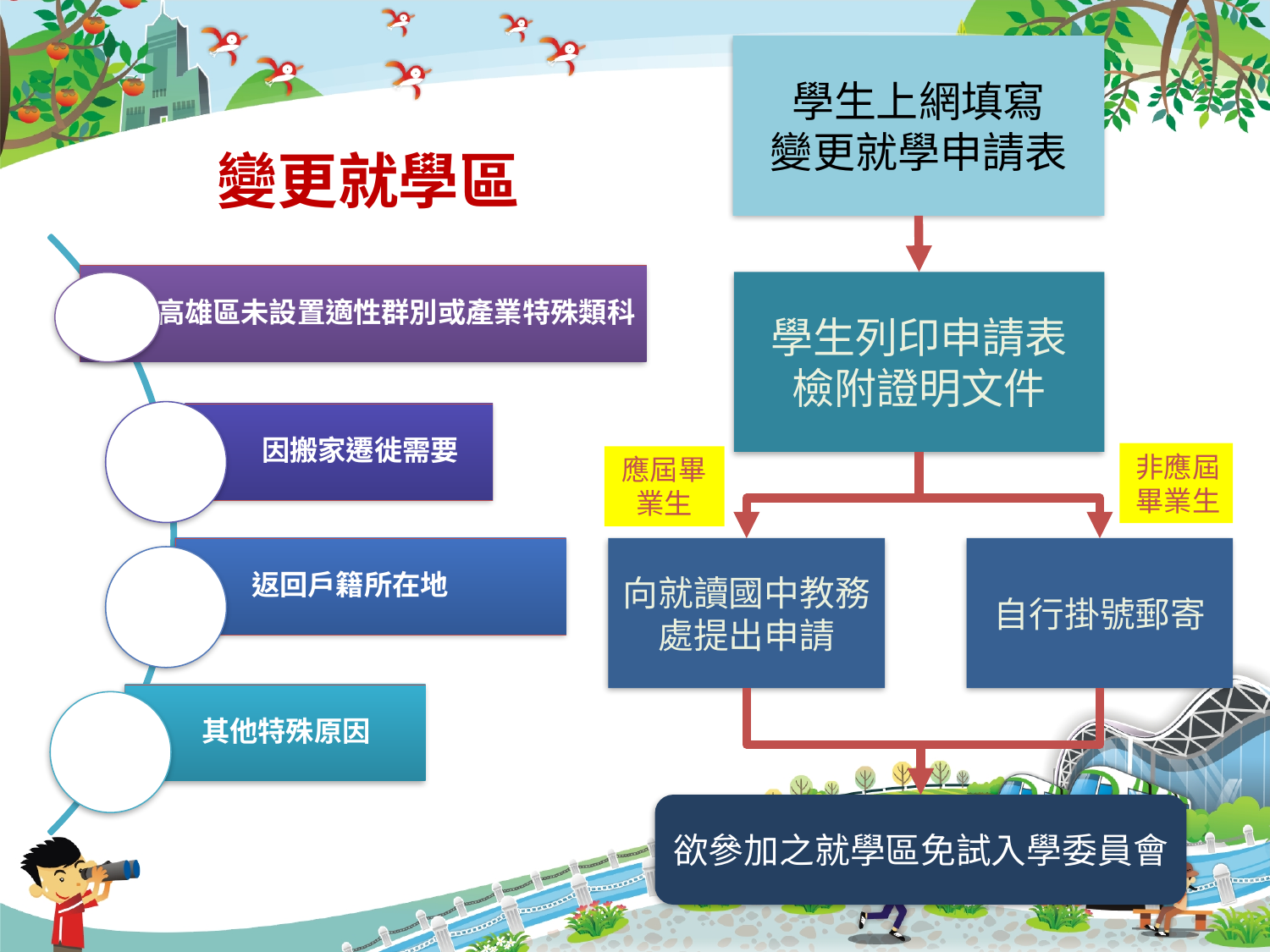

學生上網填寫
變更就學申請表
# 變更就學區
高雄區未設置適性群別或產業特殊類科
因搬家遷徙需要
返回戶籍所在地
其他特殊原因
學生列印申請表
檢附證明文件
非應屆畢業生
應屆畢業生
向就讀國中教務處提出申請
自行掛號郵寄
欲參加之就學區免試入學委員會